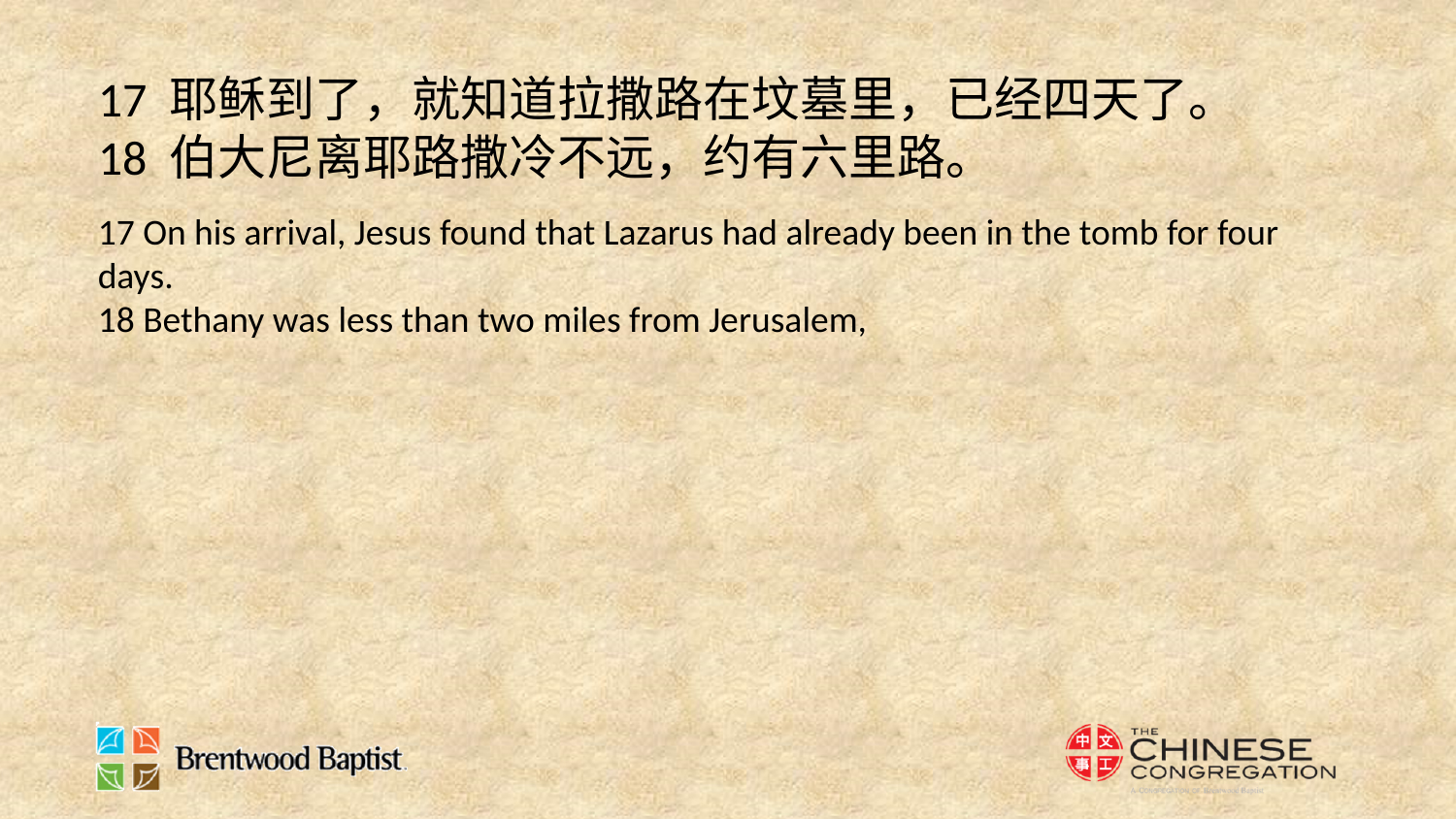

17 耶稣到了，就知道拉撒路在坟墓里，已经四天了。
18 伯大尼离耶路撒冷不远，约有六里路。

17 On his arrival, Jesus found that Lazarus had already been in the tomb for four days.
18 Bethany was less than two miles from Jerusalem,